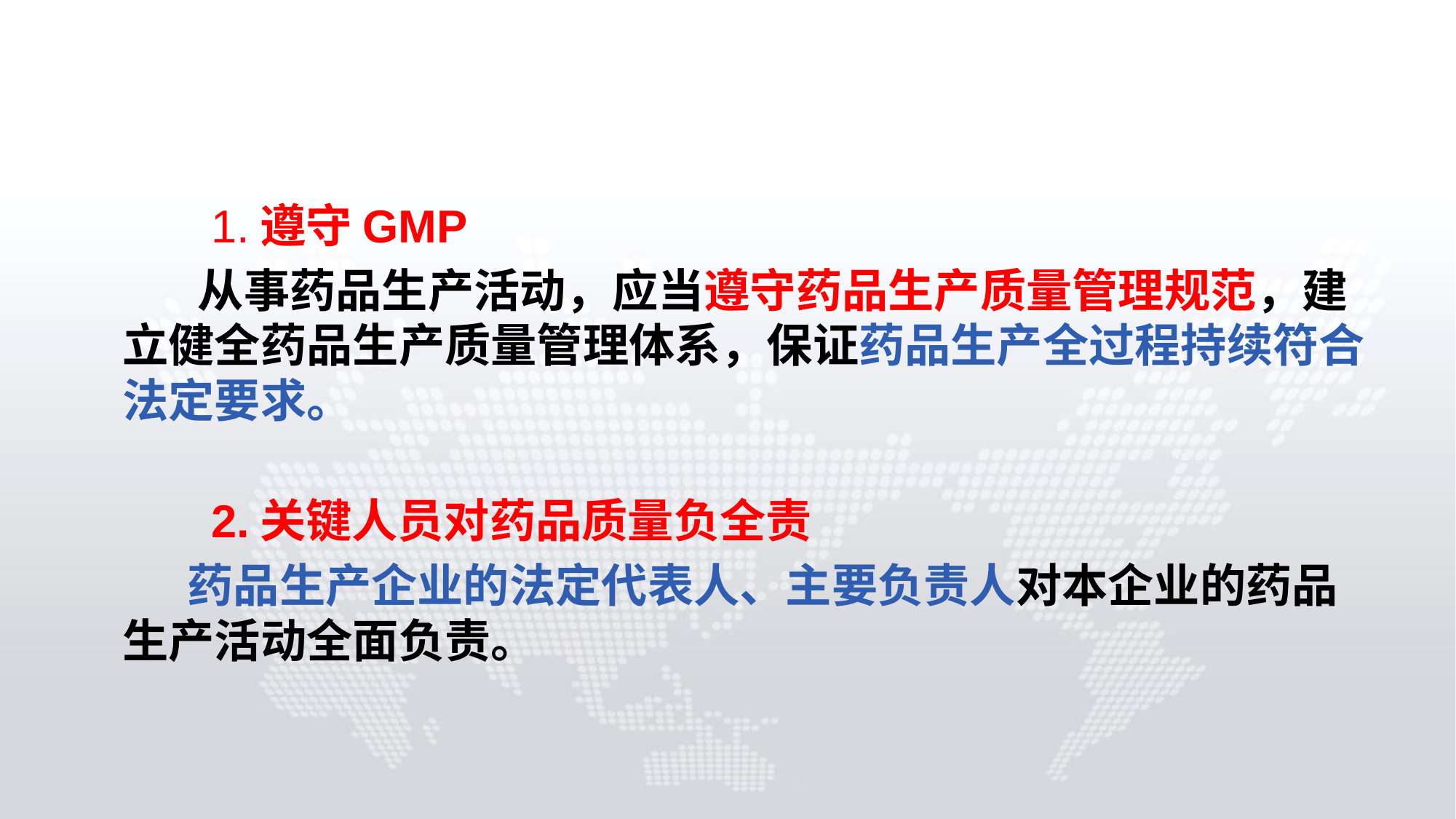

#
          1.遵守GMP
          从事药品生产活动，应当遵守药品生产质量管理规范，建立健全药品生产质量管理体系，保证药品生产全过程持续符合法定要求。
          2.关键人员对药品质量负全责
         药品生产企业的法定代表人、主要负责人对本企业的药品生产活动全面负责。